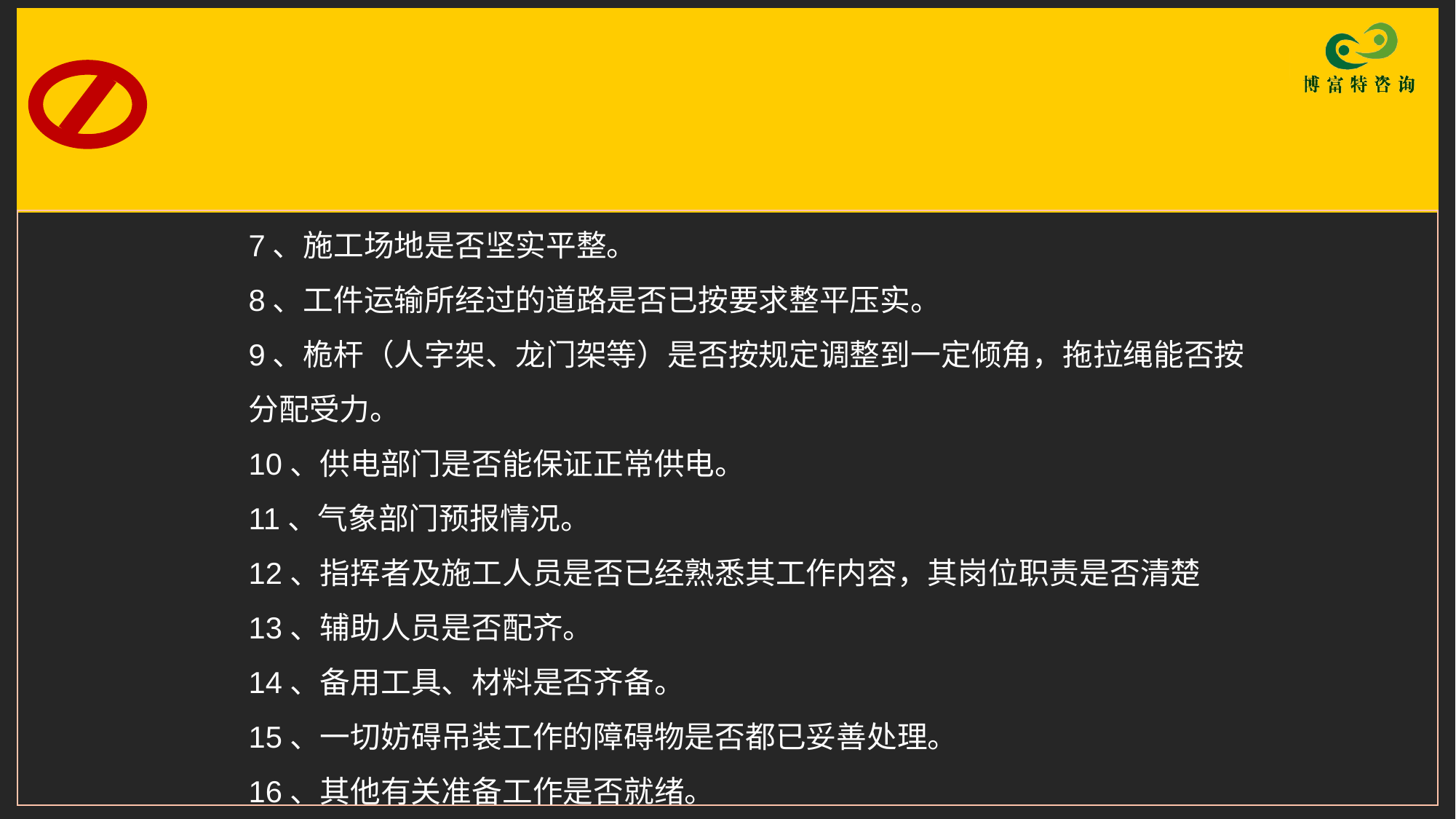

7、施工场地是否坚实平整。
8、工件运输所经过的道路是否已按要求整平压实。
9、桅杆（人字架、龙门架等）是否按规定调整到一定倾角，拖拉绳能否按分配受力。
10、供电部门是否能保证正常供电。
11、气象部门预报情况。
12、指挥者及施工人员是否已经熟悉其工作内容，其岗位职责是否清楚
13、辅助人员是否配齐。
14、备用工具、材料是否齐备。
15、一切妨碍吊装工作的障碍物是否都已妥善处理。
16、其他有关准备工作是否就绪。